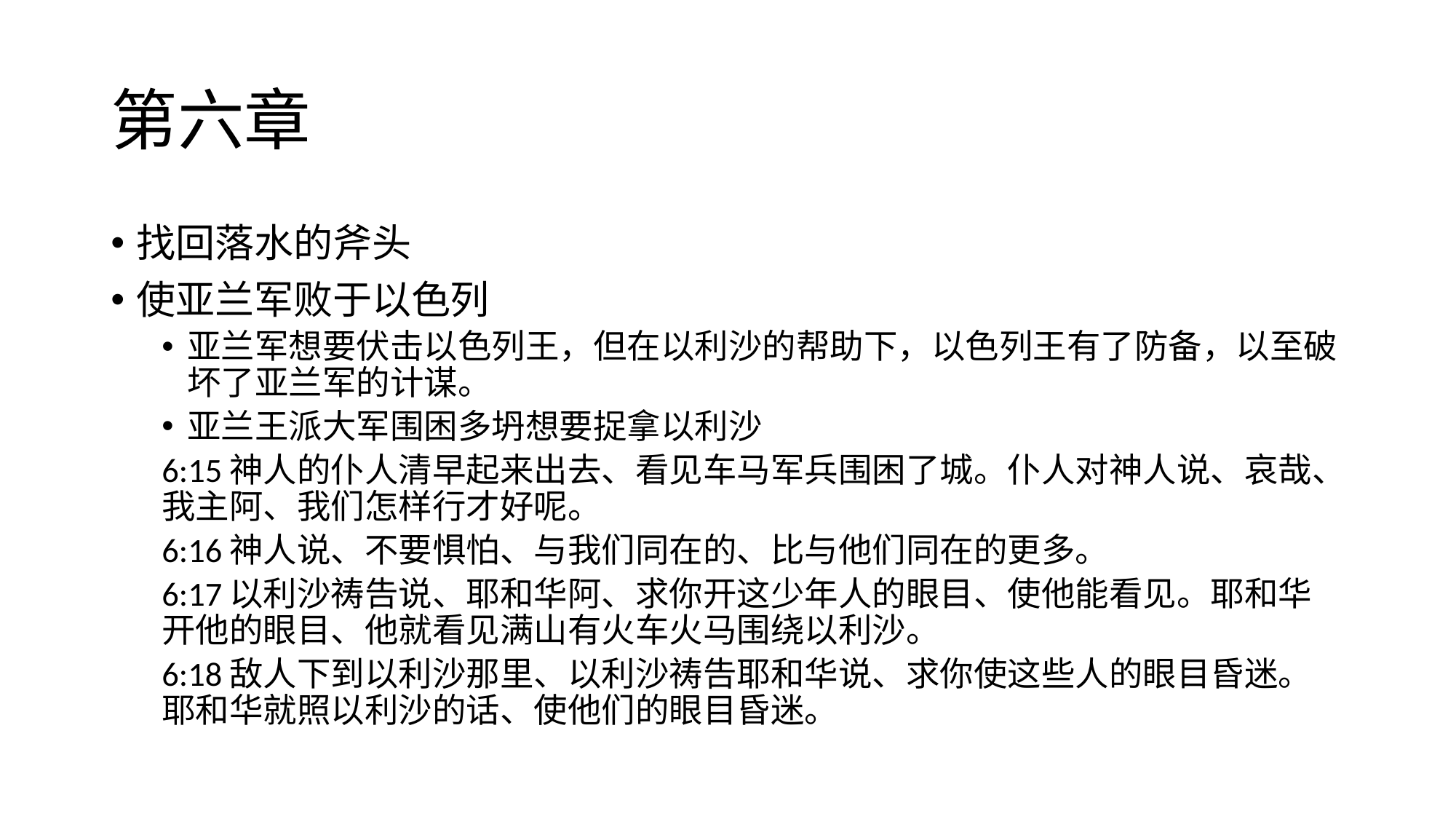

# 第六章
找回落水的斧头
使亚兰军败于以色列
亚兰军想要伏击以色列王，但在以利沙的帮助下，以色列王有了防备，以至破坏了亚兰军的计谋。
亚兰王派大军围困多坍想要捉拿以利沙
6:15神人的仆人清早起来出去、看见车马军兵围困了城。仆人对神人说、哀哉、我主阿、我们怎样行才好呢。
6:16神人说、不要惧怕、与我们同在的、比与他们同在的更多。
6:17以利沙祷告说、耶和华阿、求你开这少年人的眼目、使他能看见。耶和华开他的眼目、他就看见满山有火车火马围绕以利沙。
6:18敌人下到以利沙那里、以利沙祷告耶和华说、求你使这些人的眼目昏迷。耶和华就照以利沙的话、使他们的眼目昏迷。